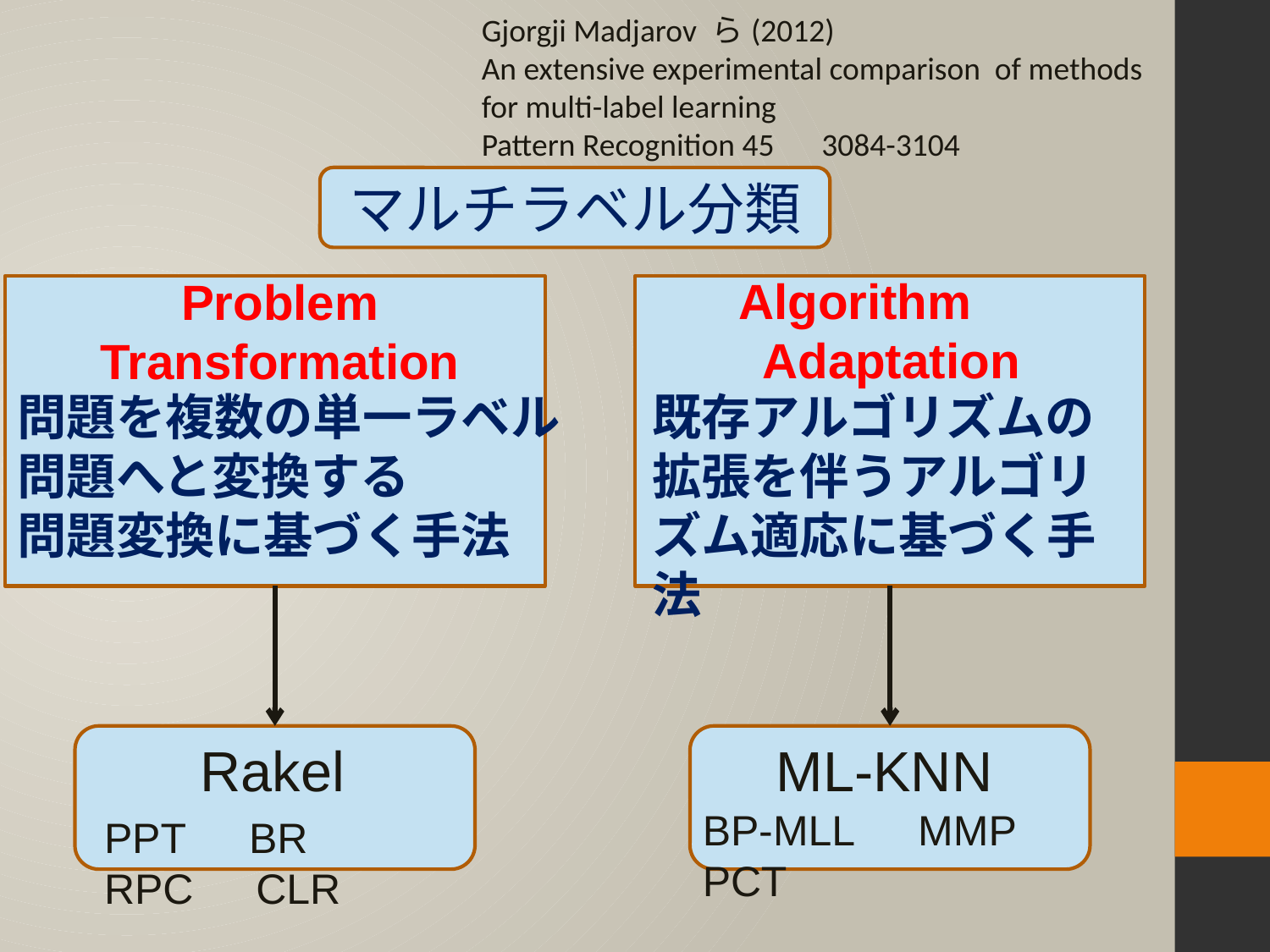

Gjorgji Madjarov ら(2012)
An extensive experimental comparison  of methods for multi-label learning
Pattern Recognition 45　3084-3104
マルチラベル分類
Algorithm　Adaptation
Problem Transformation

問題を複数の単一ラベル問題へと変換する
問題変換に基づく手法
既存アルゴリズムの
拡張を伴うアルゴリズム適応に基づく手法

Rakel
ML-KNN
BP-MLL　MMP　PCT

PPT　BR　RPC　CLR